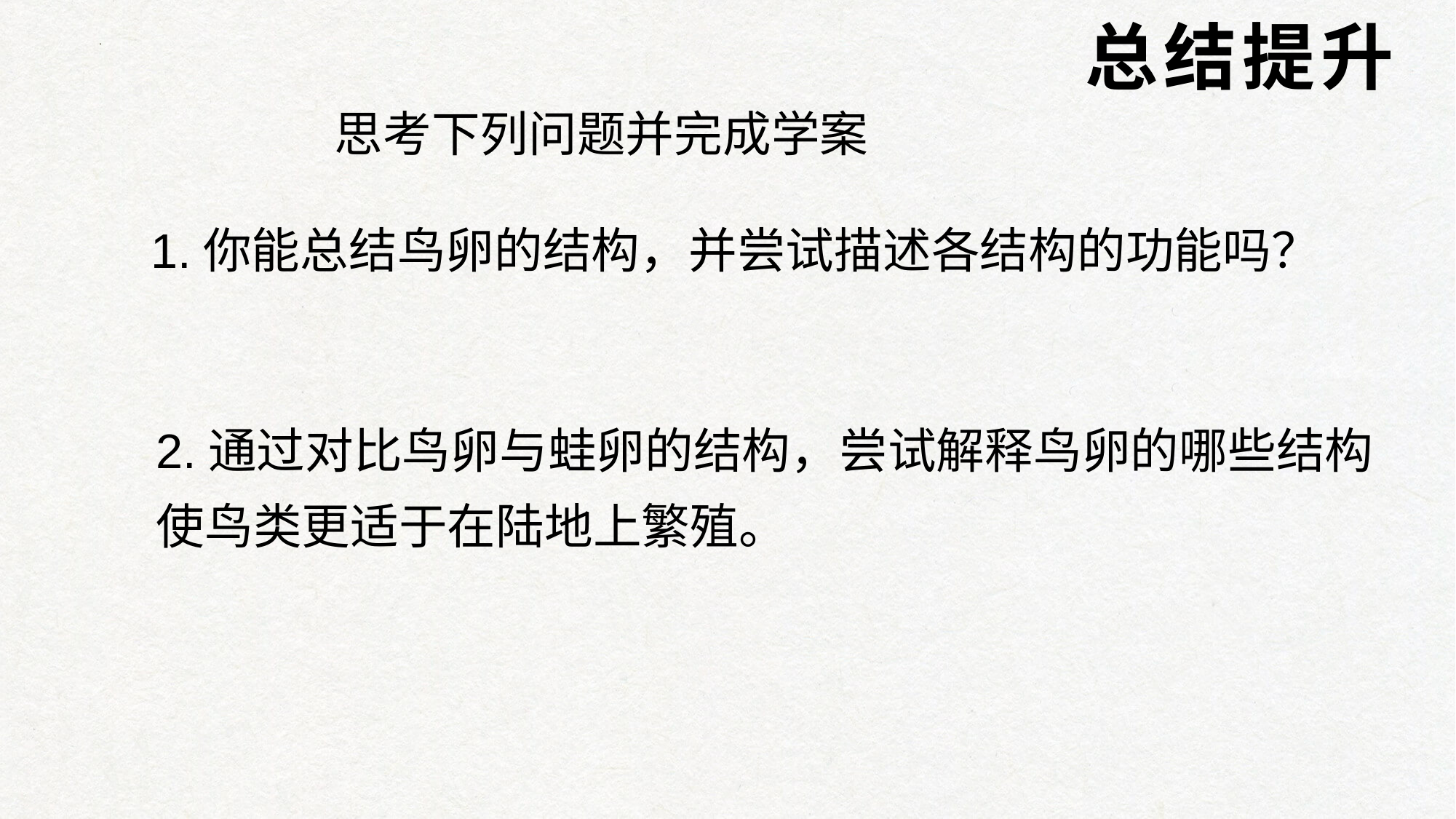

总结提升
思考下列问题并完成学案
1.你能总结鸟卵的结构，并尝试描述各结构的功能吗？

2.通过对比鸟卵与蛙卵的结构，尝试解释鸟卵的哪些结构使鸟类更适于在陆地上繁殖。